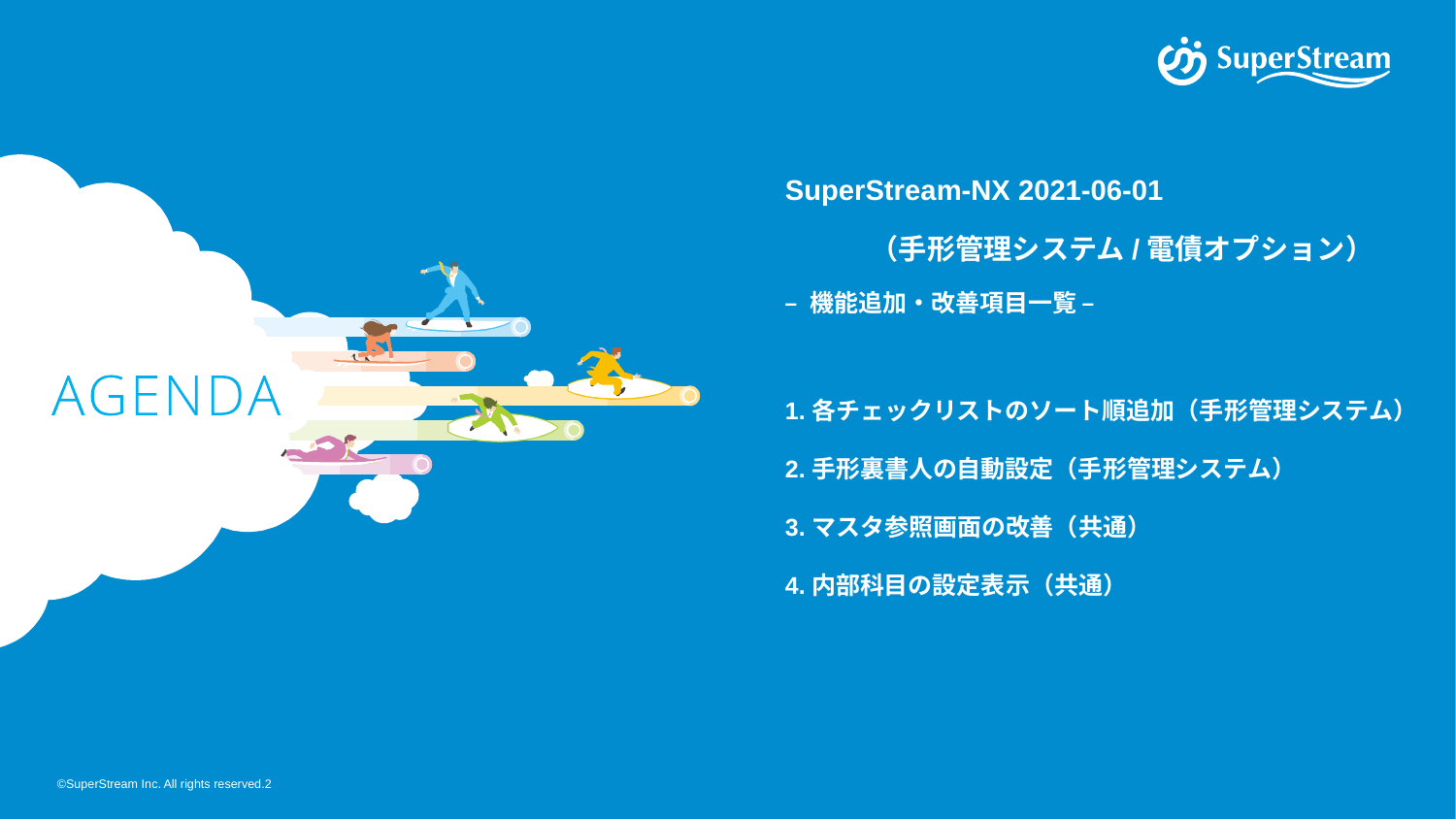

SuperStream-NX 2021-06-01
　　　（手形管理システム/電債オプション）
– 機能追加・改善項目一覧 –

1.各チェックリストのソート順追加（手形管理システム）

2.手形裏書人の自動設定（手形管理システム）

3.マスタ参照画面の改善（共通）

4.内部科目の設定表示（共通）

©SuperStream Inc. All rights reserved.2